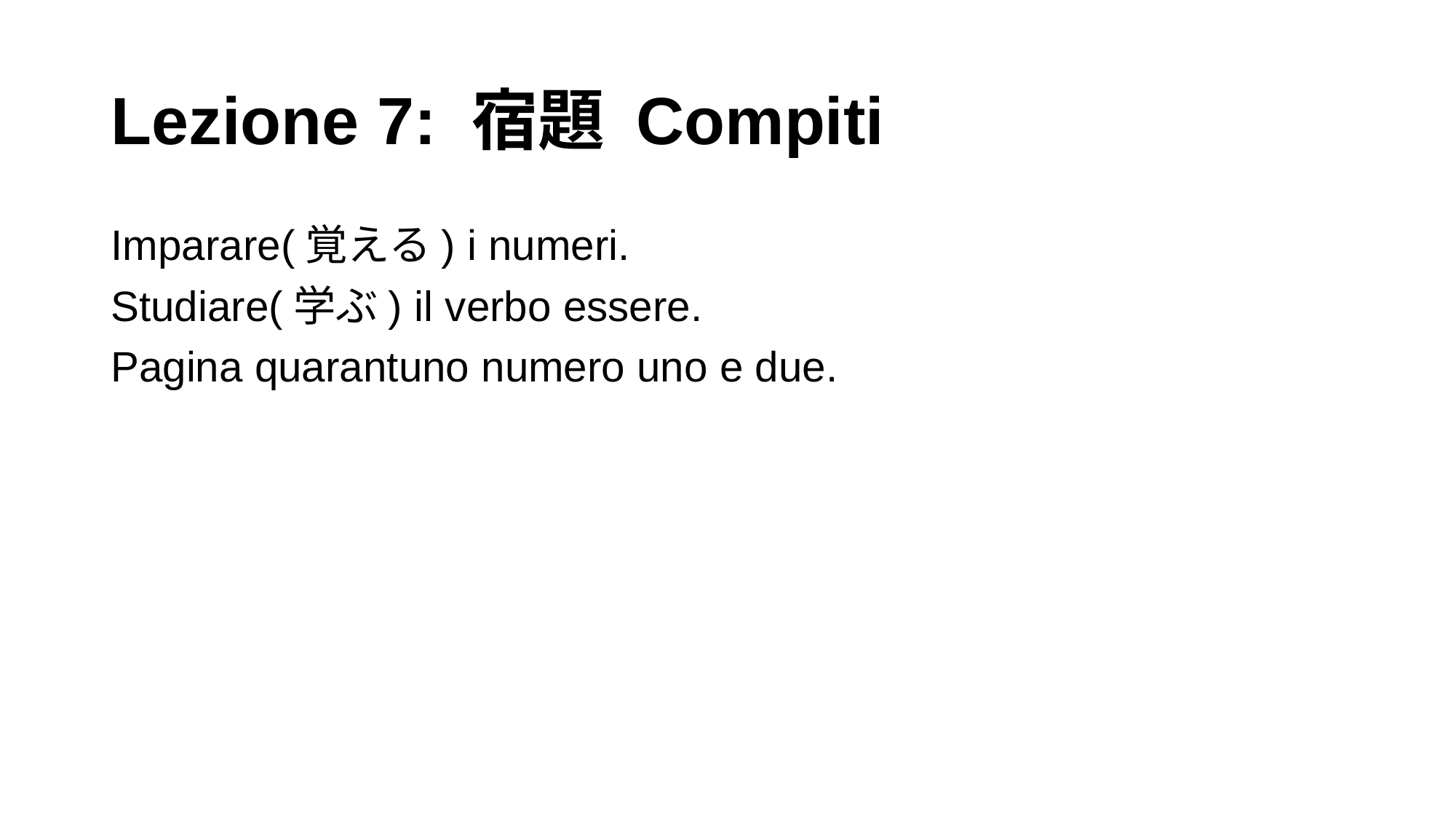

# Lezione 7: 宿題 Compiti
Imparare(覚える) i numeri.
Studiare(学ぶ) il verbo essere.
Pagina quarantuno numero uno e due.